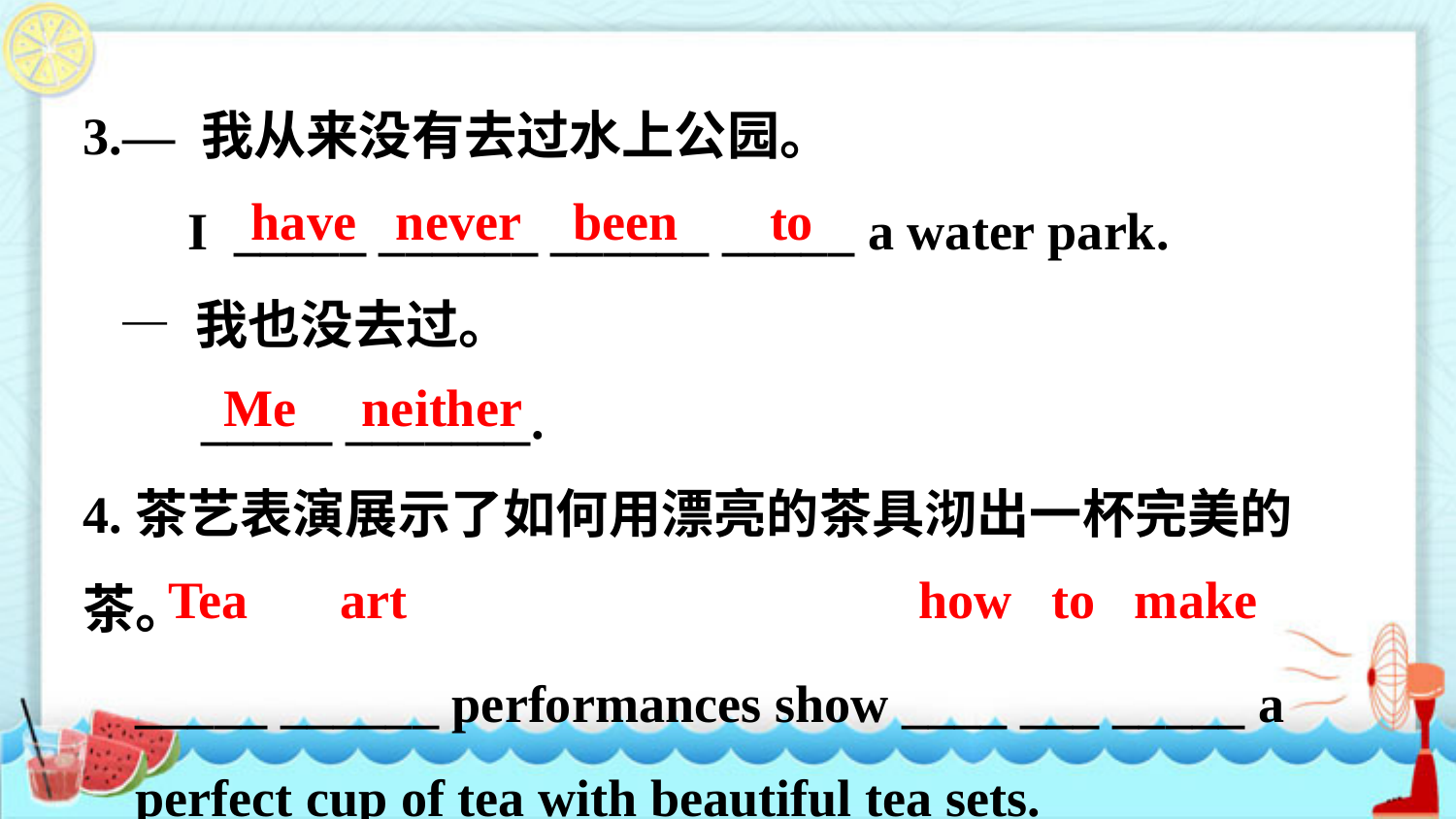

3.— 我从来没有去过水上公园。
        I  _____ ______ ______ _____ a water park.
   — 我也没去过。
         _____ _______.
4.茶艺表演展示了如何用漂亮的茶具沏出一杯完美的茶。
    _____ ______ performances show ____ ___ _____ a
    perfect cup of tea with beautiful tea sets.
have   never    been       to
Me     neither
Tea       art                                       how   to   make